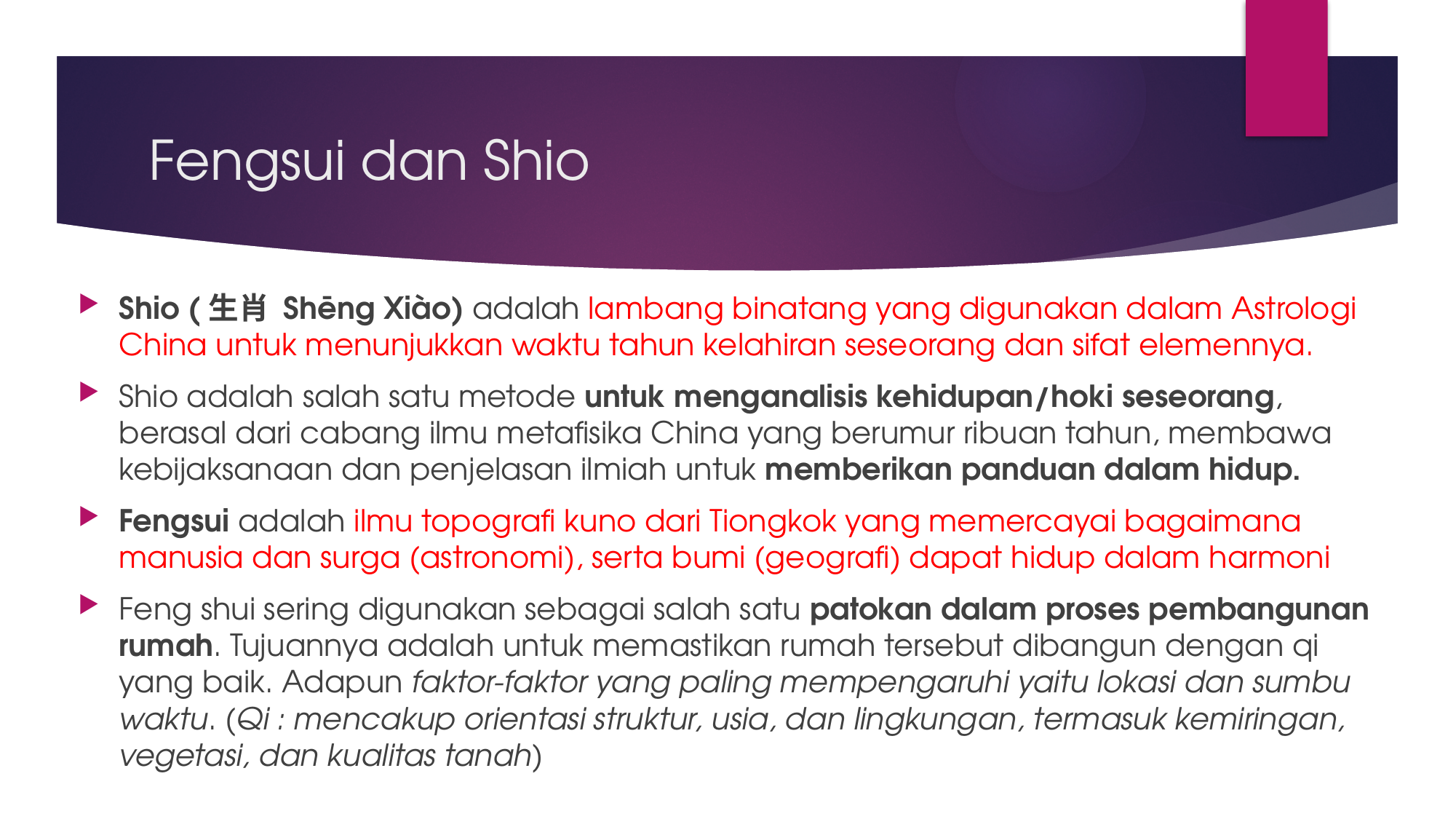

# Fengsui dan Shio
Shio (生肖 Shēng Xiào) adalah lambang binatang yang digunakan dalam Astrologi China untuk menunjukkan waktu tahun kelahiran seseorang dan sifat elemennya.
Shio adalah salah satu metode untuk menganalisis kehidupan/hoki seseorang, berasal dari cabang ilmu metafisika China yang berumur ribuan tahun, membawa kebijaksanaan dan penjelasan ilmiah untuk memberikan panduan dalam hidup.
Fengsui adalah ilmu topografi kuno dari Tiongkok yang memercayai bagaimana manusia dan surga (astronomi), serta bumi (geografi) dapat hidup dalam harmoni
Feng shui sering digunakan sebagai salah satu patokan dalam proses pembangunan rumah. Tujuannya adalah untuk memastikan rumah tersebut dibangun dengan qi yang baik. Adapun faktor-faktor yang paling mempengaruhi yaitu lokasi dan sumbu waktu. (Qi : mencakup orientasi struktur, usia, dan lingkungan, termasuk kemiringan, vegetasi, dan kualitas tanah)